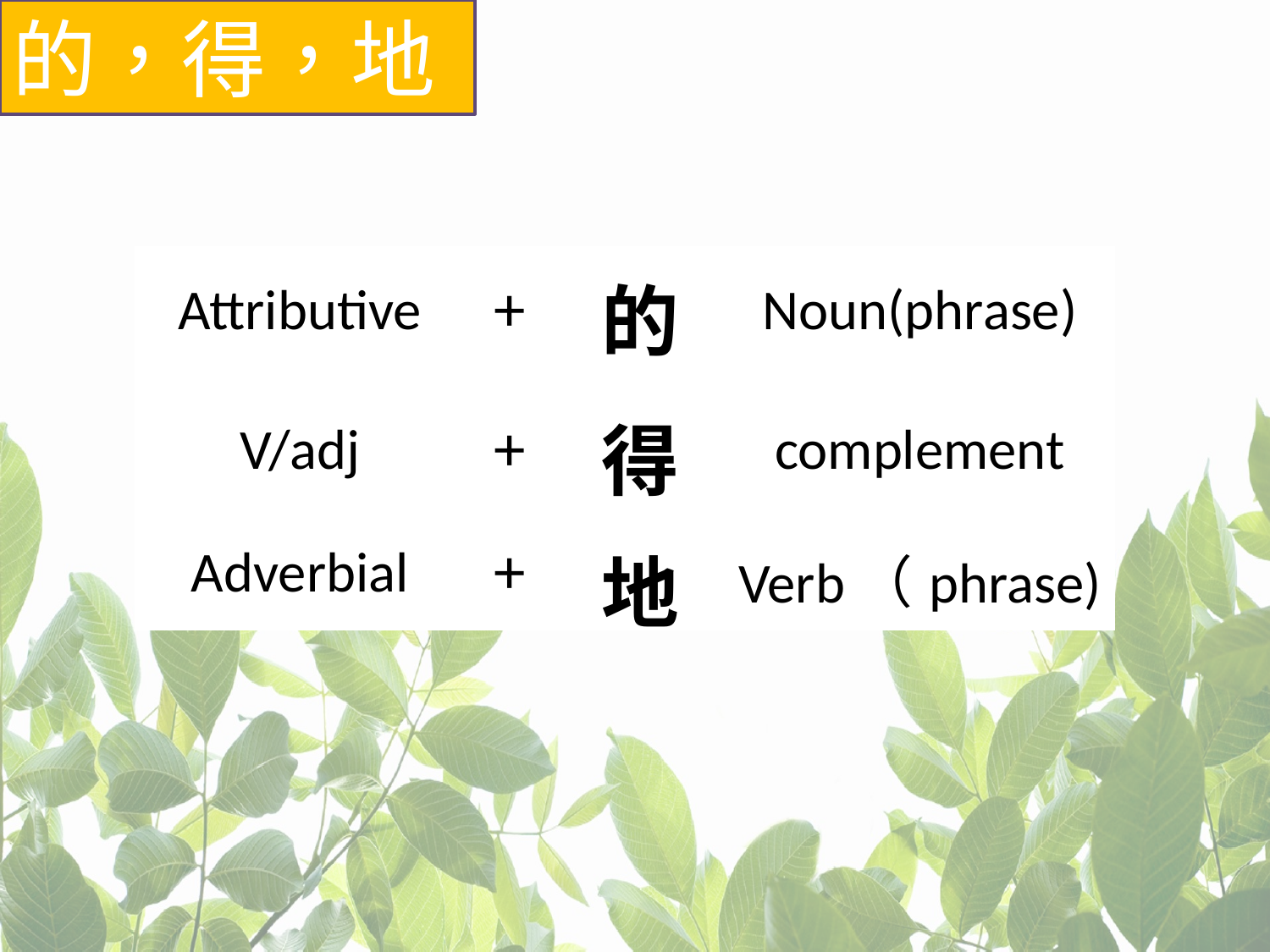

的，得，地
| Attributive | + | 的 | Noun(phrase) |
| --- | --- | --- | --- |
| V/adj | + | 得 | complement |
| Adverbial | + | 地 | Verb（phrase) |